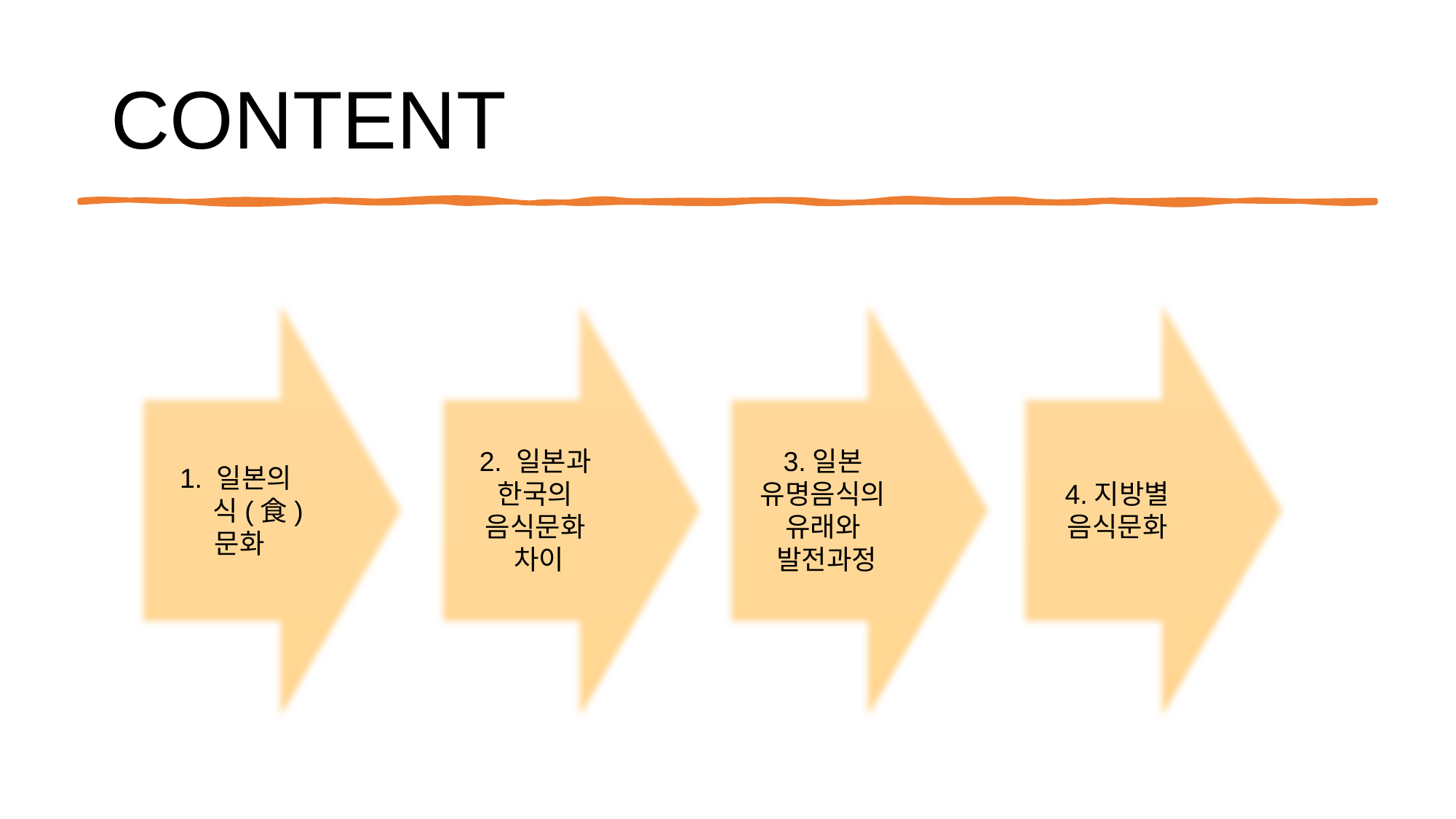

# CONTENT

1. 일본의
    식(食) 문화
2. 일본과
한국의
음식문화
차이
3.일본
유명음식의
유래와
발전과정
4.지방별
음식문화